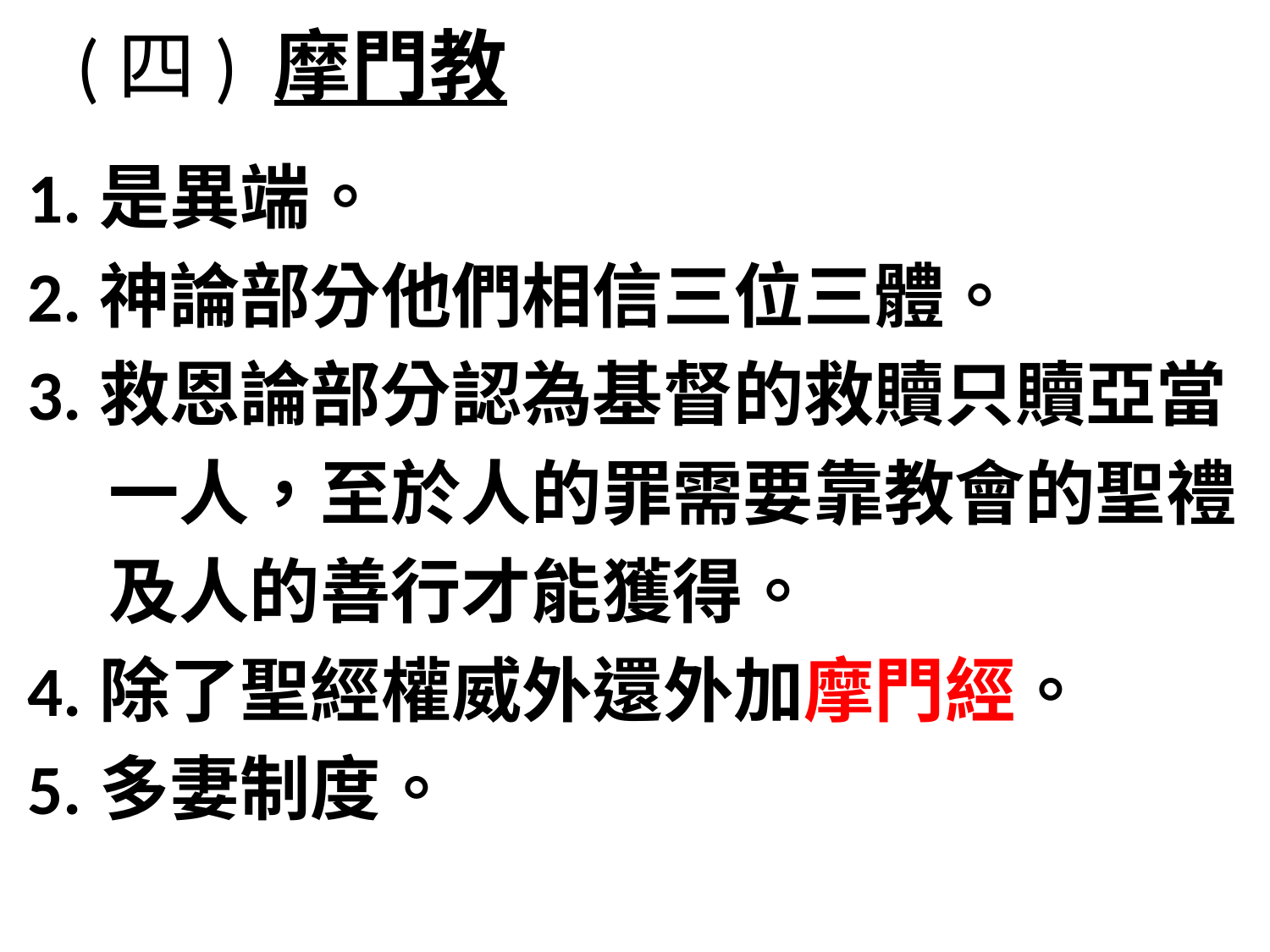

# (四) 摩門教
1.是異端。
2.神論部分他們相信三位三體。
3.救恩論部分認為基督的救贖只贖亞當
    一人，至於人的罪需要靠教會的聖禮
    及人的善行才能獲得。
4.除了聖經權威外還外加摩門經。
5.多妻制度。